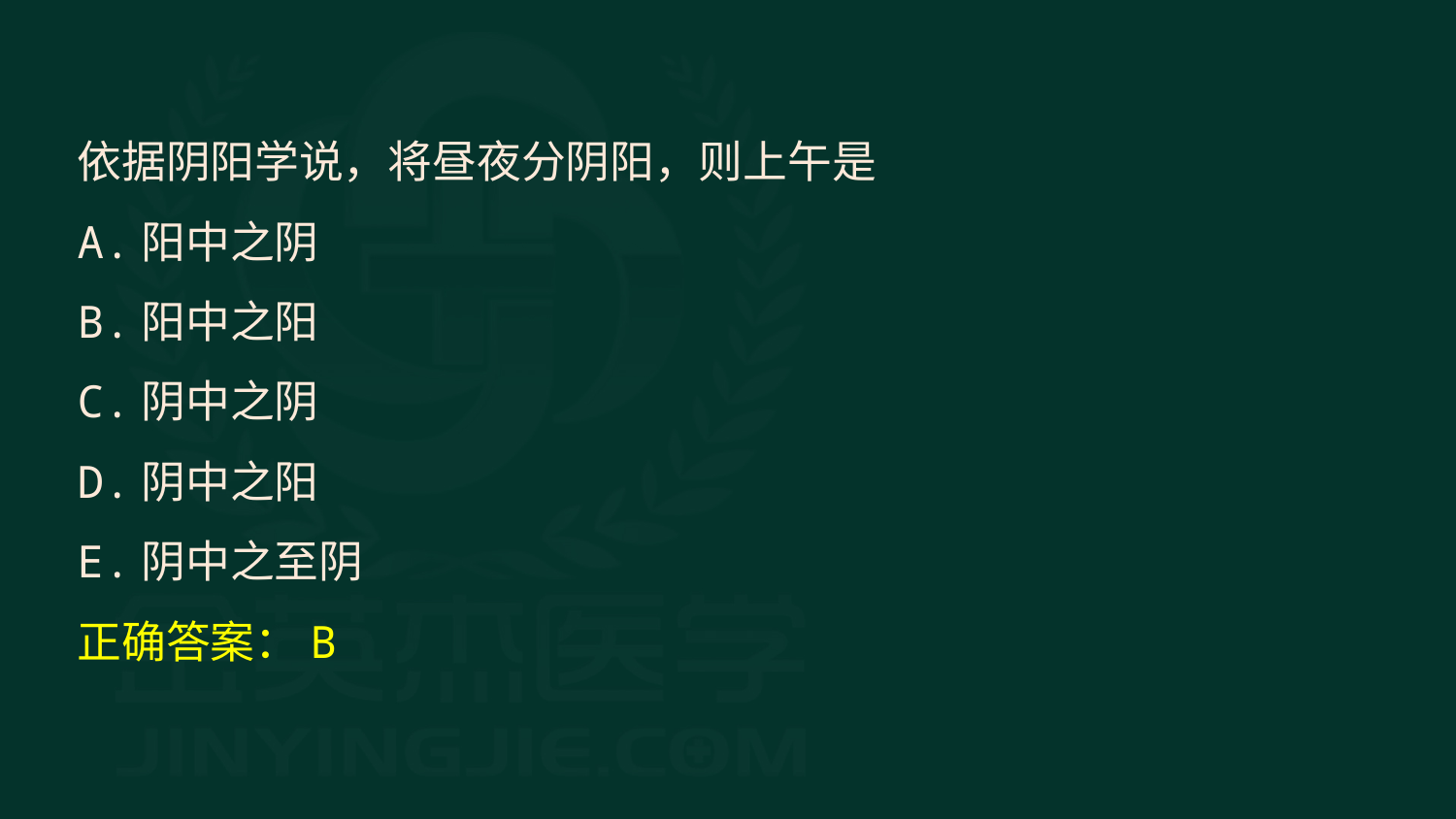

依据阴阳学说，将昼夜分阴阳，则上午是
A.阳中之阴
B.阳中之阳
C.阴中之阴
D.阴中之阳
E.阴中之至阴
正确答案：B